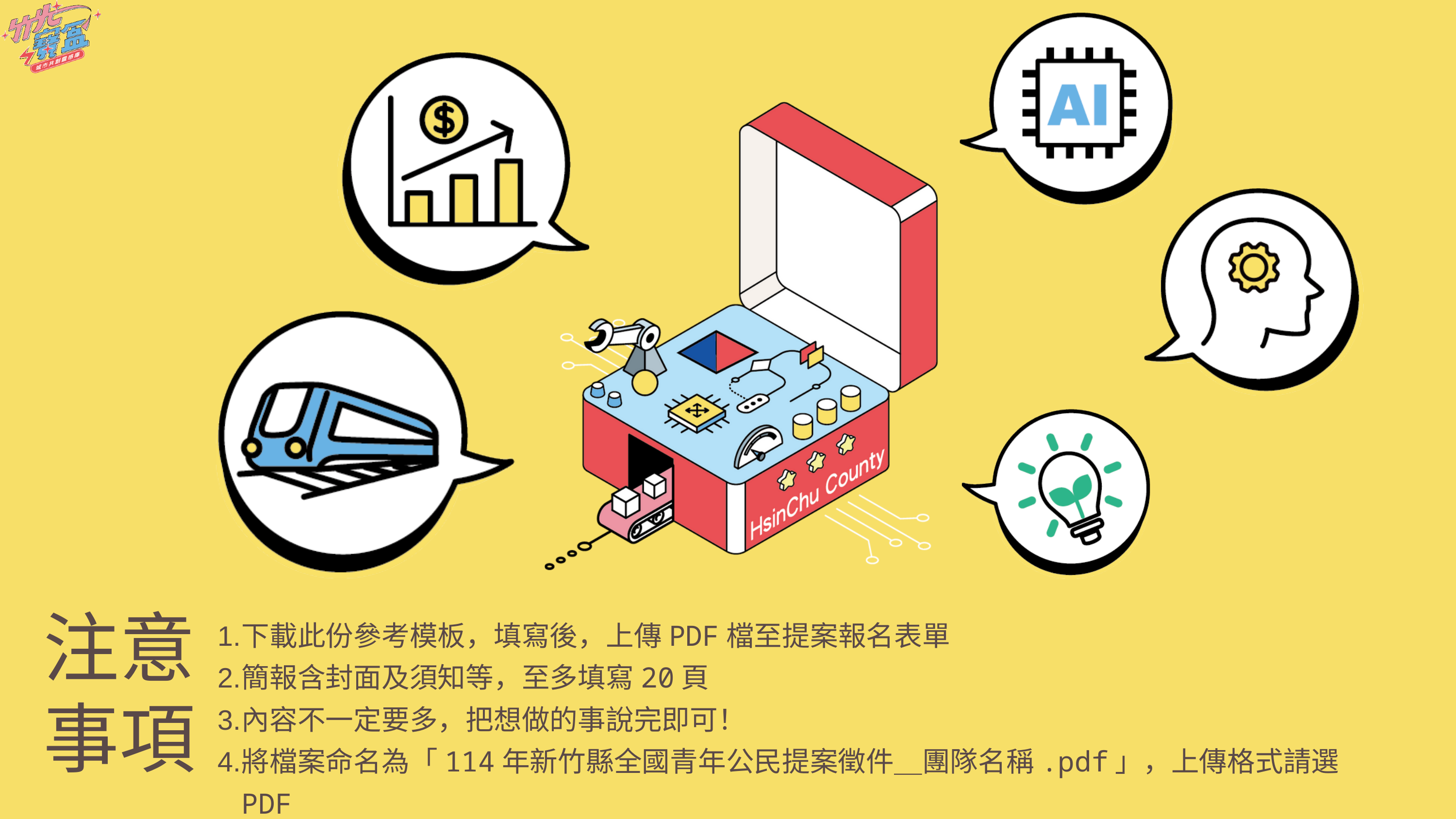

注意
事項
下載此份參考模板，填寫後，上傳PDF檔至提案報名表單
簡報含封面及須知等，至多填寫20頁
內容不一定要多，把想做的事說完即可！
將檔案命名為「114年新竹縣全國青年公民提案徵件＿團隊名稱.pdf」，上傳格式請選PDF